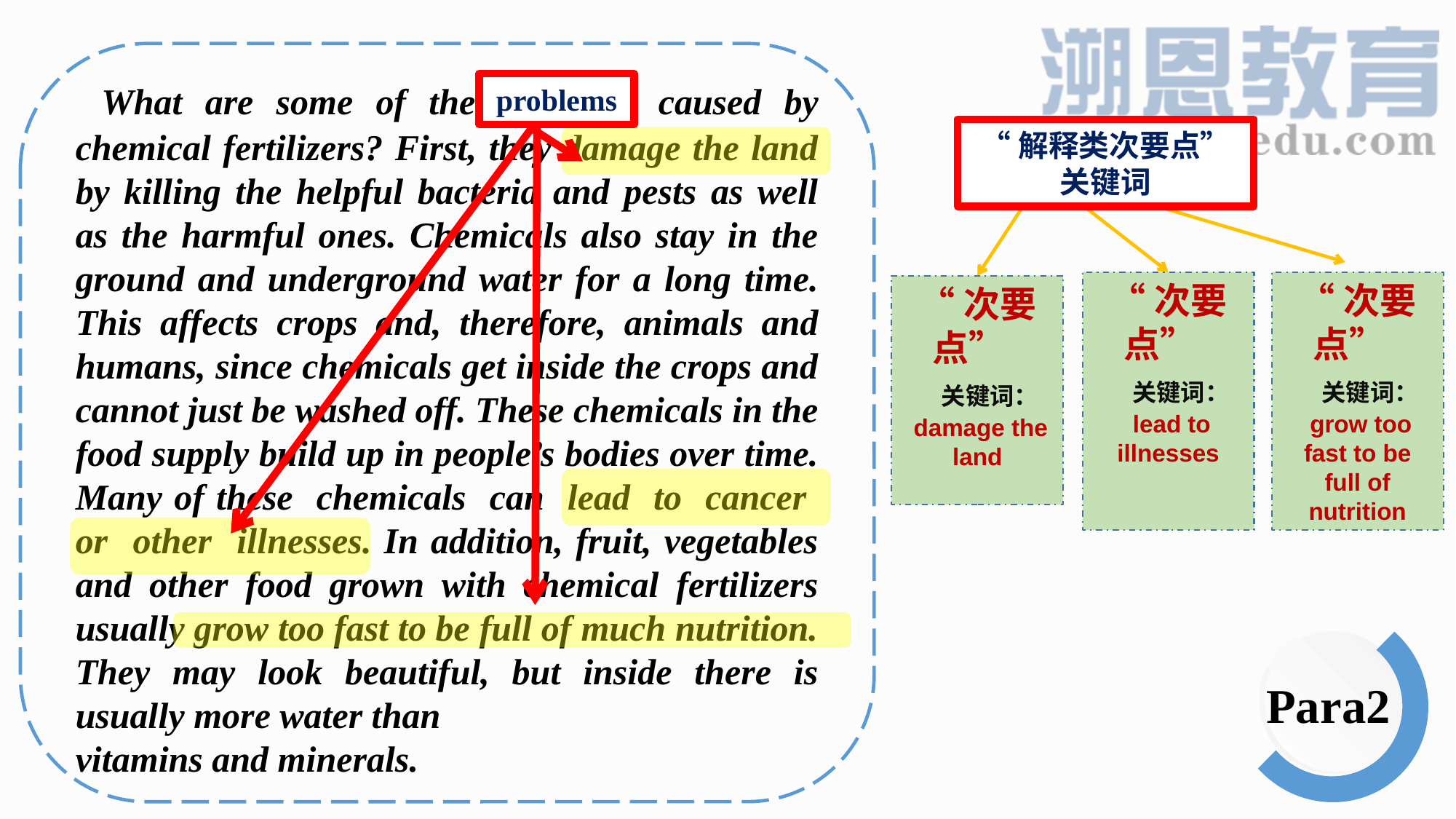

What are some of the problems caused by chemical fertilizers? First, they damage the land by killing the helpful bacteria and pests as well as the harmful ones. Chemicals also stay in the ground and underground water for a long time. This affects crops and, therefore, animals and humans, since chemicals get inside the crops and cannot just be washed off. These chemicals in the food supply build up in people’s bodies over time. Many of these  chemicals  can  lead  to  cancer  or  other  illnesses. In addition, fruit, vegetables and other food grown with chemical fertilizers usually grow too fast to be full of much nutrition. They may look beautiful, but inside there is usually more water than
vitamins and minerals.
problems
“解释类次要点”
关键词

“次要点”
  关键词：
 lead to illnesses

“次要点”
  关键词：
 grow too fast to be full of nutrition
“次要点”
  关键词：
 damage the
land

Para2